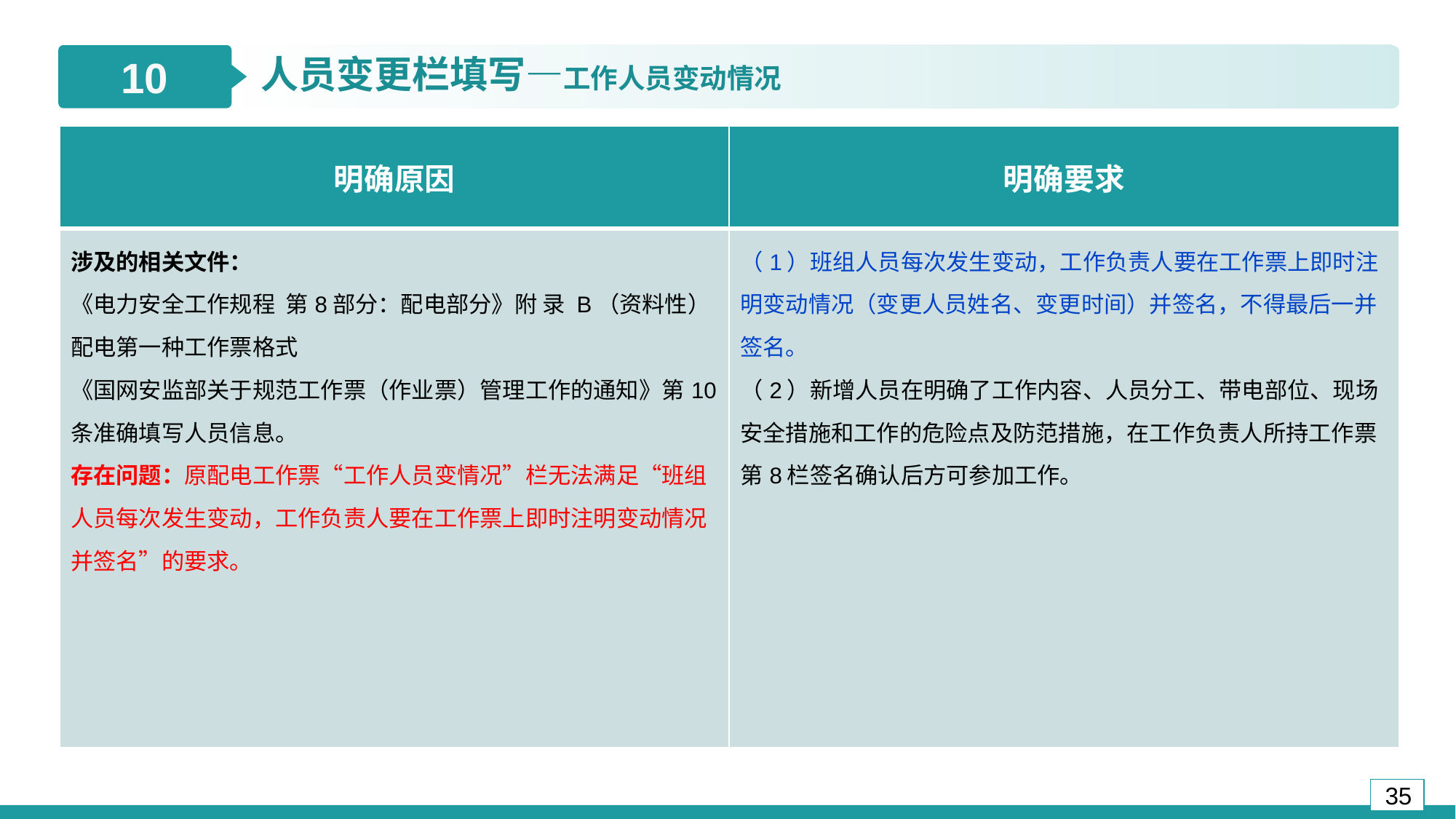

10
人员变更栏填写—工作人员变动情况
| 明确原因 | 明确要求 |
| --- | --- |
| 涉及的相关文件： 《电力安全工作规程 第8部分：配电部分》附 录 B（资料性）配电第一种工作票格式 《国网安监部关于规范工作票（作业票）管理工作的通知》第10条准确填写人员信息。 存在问题：原配电工作票“工作人员变情况”栏无法满足“班组人员每次发生变动，工作负责人要在工作票上即时注明变动情况并签名”的要求。 | （1）班组人员每次发生变动，工作负责人要在工作票上即时注明变动情况（变更人员姓名、变更时间）并签名，不得最后一并签名。 （2）新增人员在明确了工作内容、人员分工、带电部位、现场安全措施和工作的危险点及防范措施，在工作负责人所持工作票第8栏签名确认后方可参加工作。 |
3
2

10